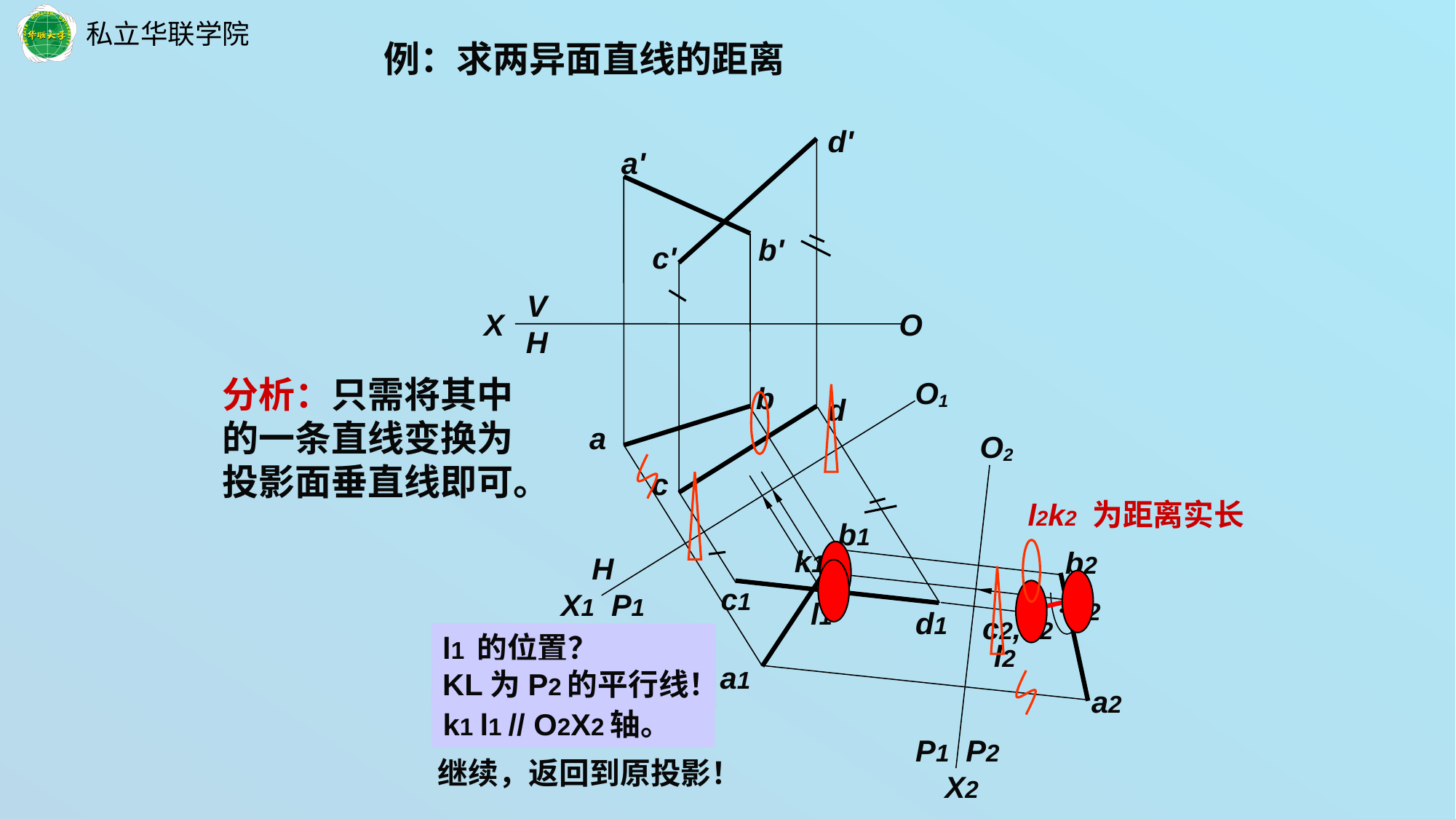

例：求两异面直线的距离
d'

a'

b'

c'

V
H

X
O

分析：只需将其中的一条直线变换为投影面垂直线即可。
O1
b

d

a
O2

c

l2k2 为距离实长

b1
k1
b2

H
X1  P1

.

c1

k2
l1

d1

c2,d2
l1 的位置？
KL为何种位置线？
l2
a1
KL为P2的平行线！

a2
k1 l1 // O2X2轴。
P1  P2
X2
继续，返回到原投影！